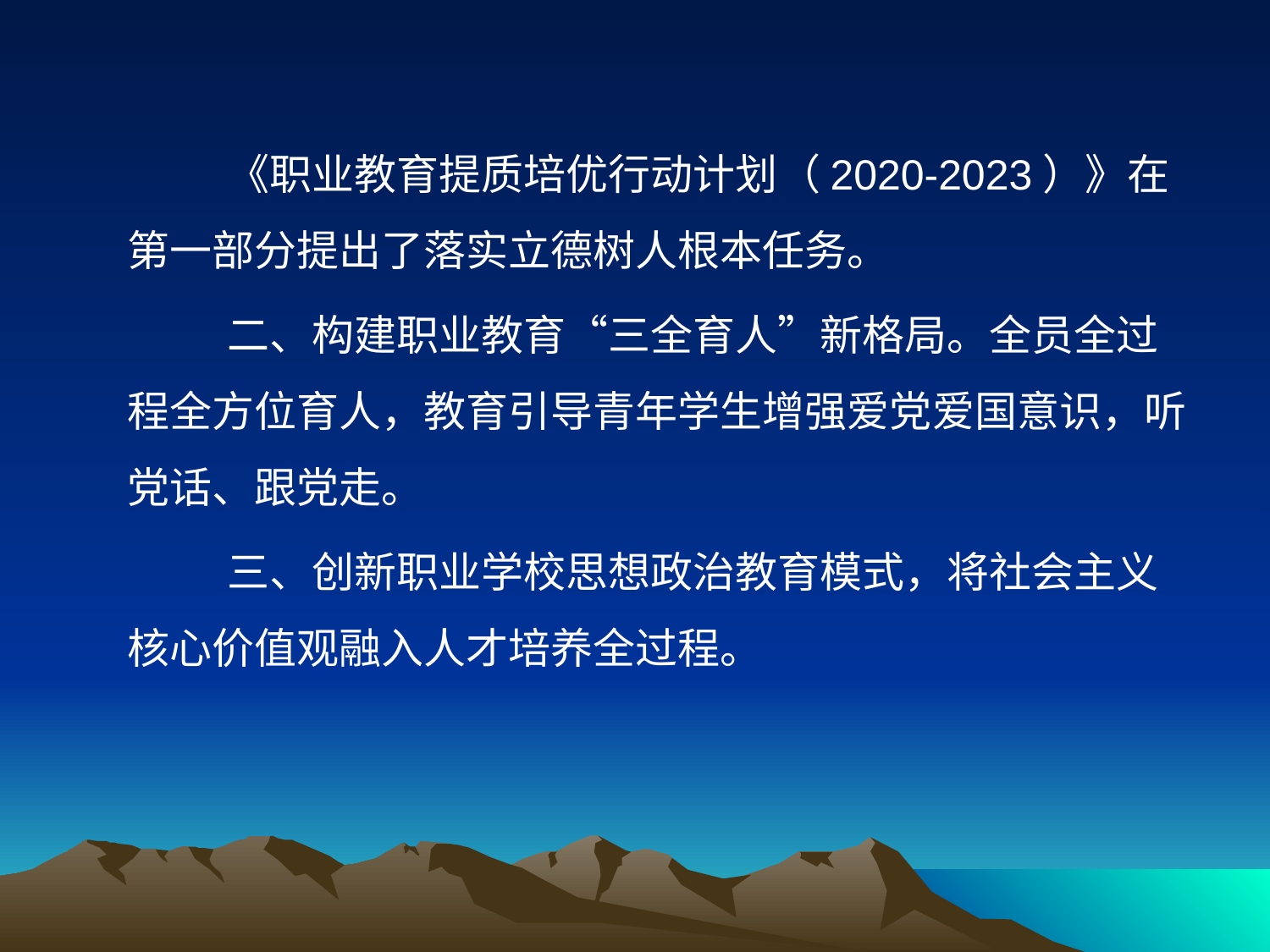

《职业教育提质培优行动计划（2020-2023）》在第一部分提出了落实立德树人根本任务。
二、构建职业教育“三全育人”新格局。全员全过程全方位育人，教育引导青年学生增强爱党爱国意识，听党话、跟党走。
三、创新职业学校思想政治教育模式，将社会主义核心价值观融入人才培养全过程。